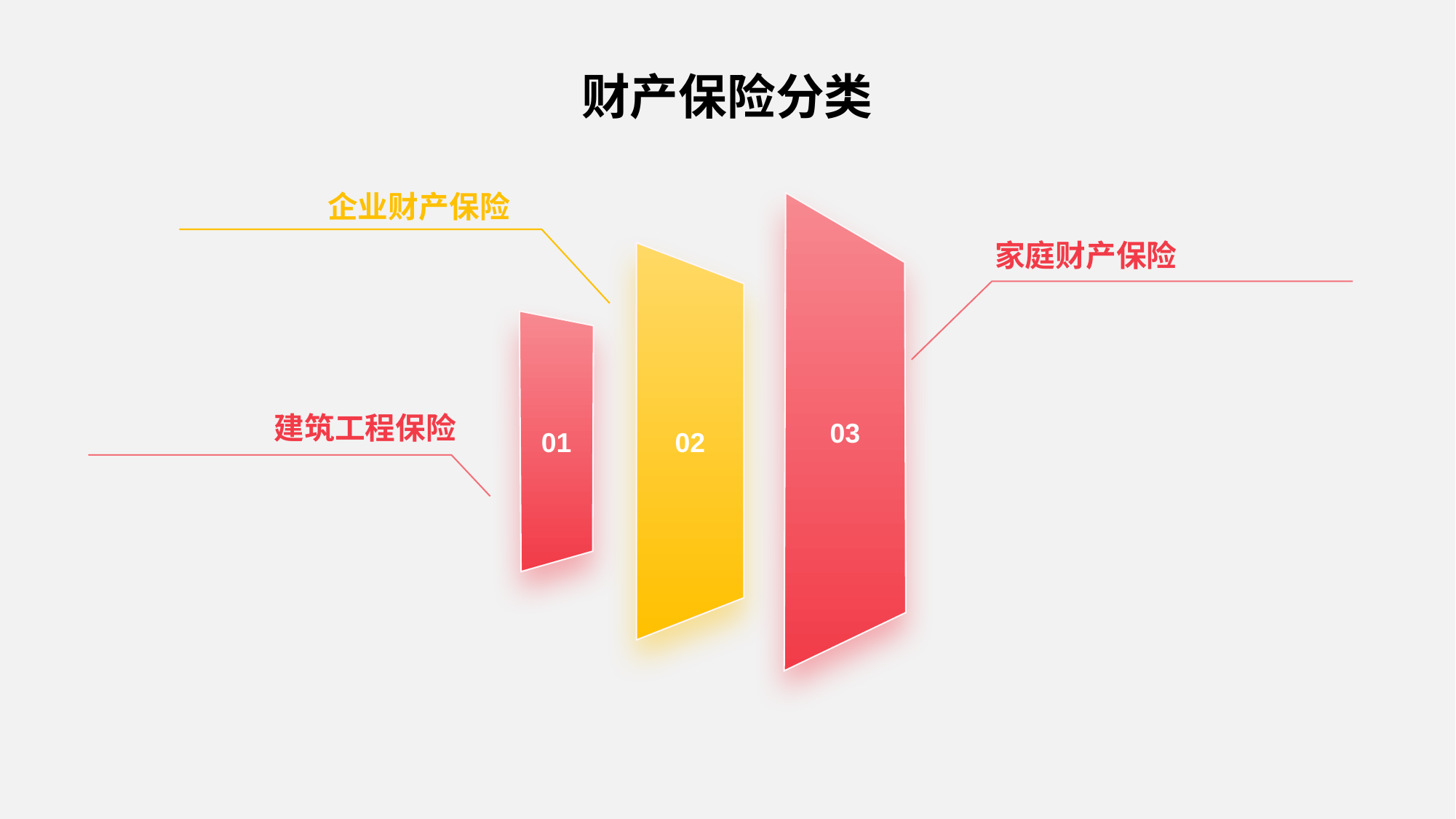

# 财产保险分类
企业财产保险
03
家庭财产保险

02

01
建筑工程保险

4